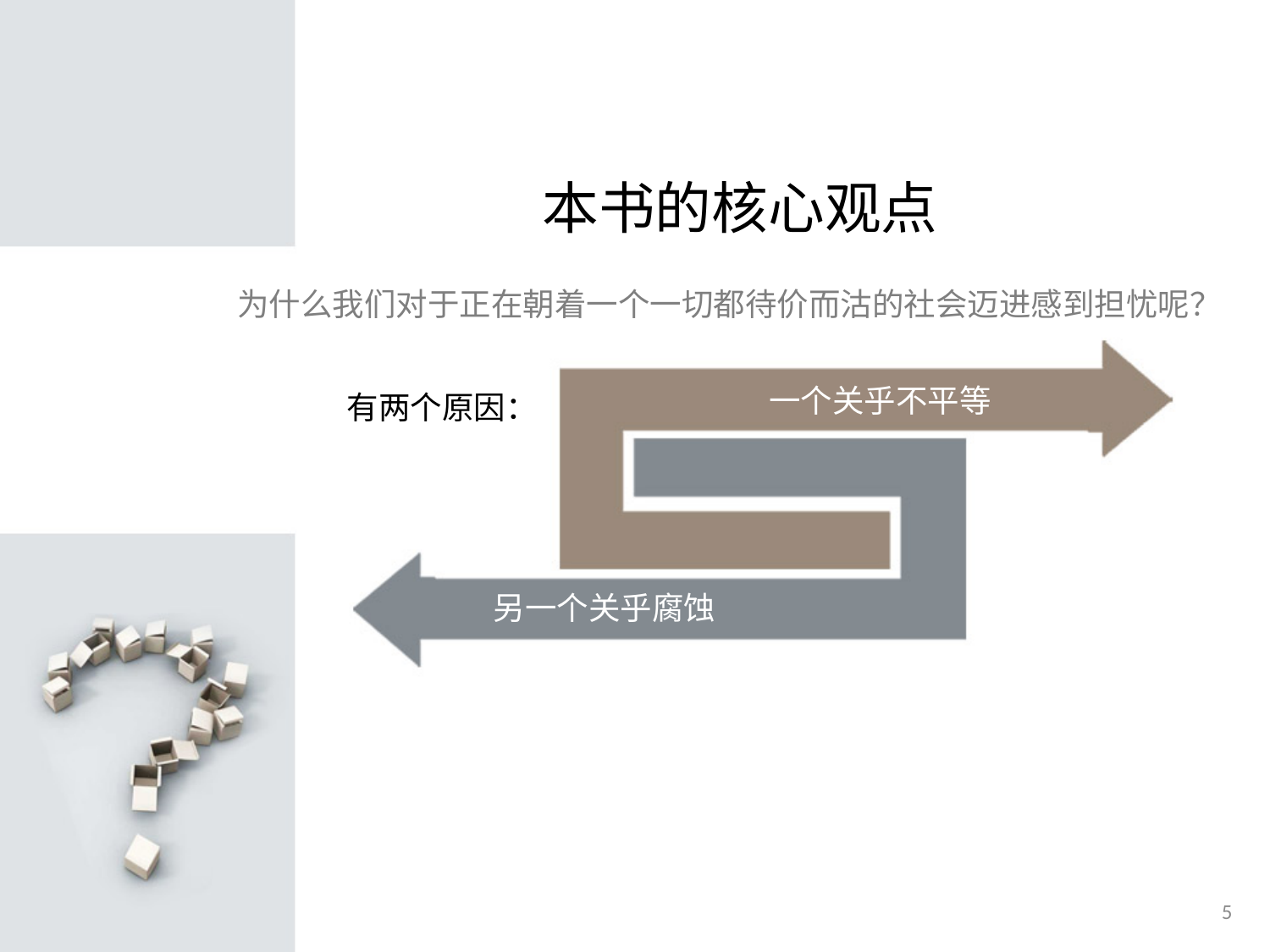

本书的核心观点
为什么我们对于正在朝着一个一切都待价而沽的社会迈进感到担忧呢？
有两个原因：
一个关乎不平等
另一个关乎腐蚀
5